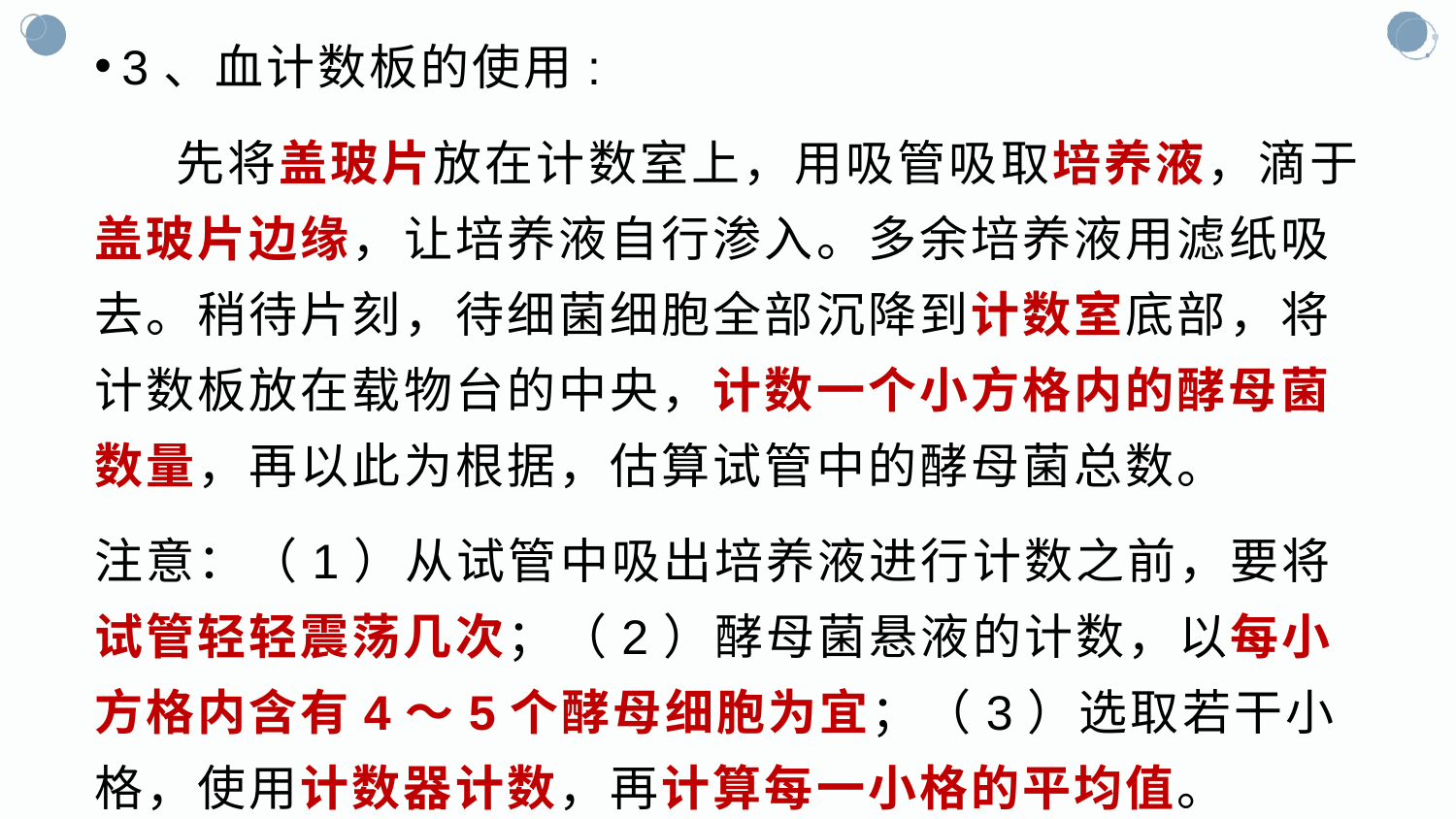

3、血计数板的使用:
     先将盖玻片放在计数室上，用吸管吸取培养液，滴于盖玻片边缘，让培养液自行渗入。多余培养液用滤纸吸去。稍待片刻，待细菌细胞全部沉降到计数室底部，将计数板放在载物台的中央，计数一个小方格内的酵母菌数量，再以此为根据，估算试管中的酵母菌总数。
注意：（1）从试管中吸出培养液进行计数之前，要将试管轻轻震荡几次；（2）酵母菌悬液的计数，以每小方格内含有4～5个酵母细胞为宜；（3）选取若干小格，使用计数器计数，再计算每一小格的平均值。